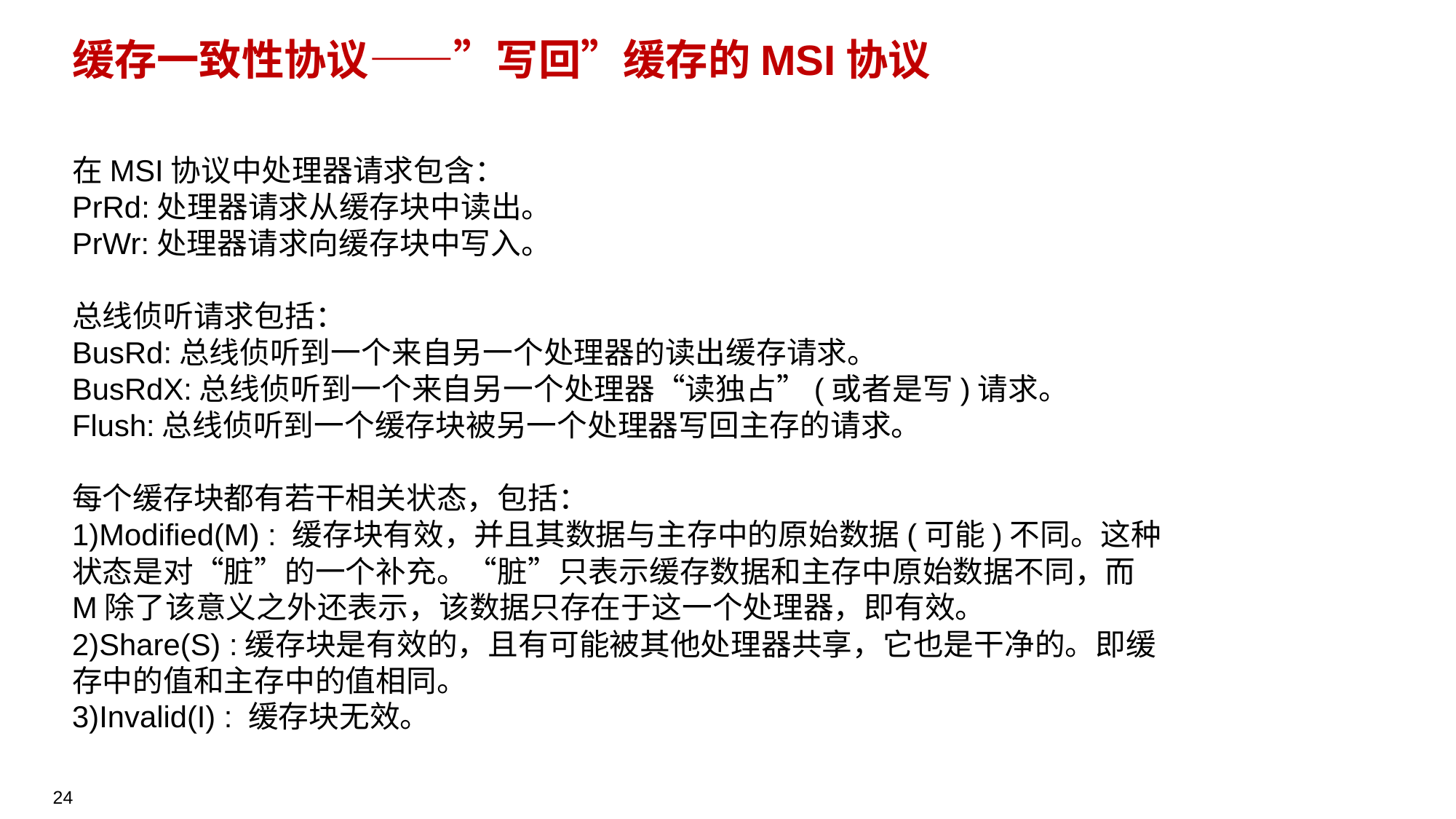

# 缓存一致性协议——”写回”缓存的MSI协议

在MSI协议中处理器请求包含：
PrRd:处理器请求从缓存块中读出。
PrWr:处理器请求向缓存块中写入。

总线侦听请求包括：
BusRd:总线侦听到一个来自另一个处理器的读出缓存请求。
BusRdX:总线侦听到一个来自另一个处理器“读独占”(或者是写)请求。
Flush:总线侦听到一个缓存块被另一个处理器写回主存的请求。

每个缓存块都有若干相关状态，包括：
1)Modified(M) : 缓存块有效，并且其数据与主存中的原始数据(可能)不同。这种状态是对“脏”的一个补充。“脏”只表示缓存数据和主存中原始数据不同，而M除了该意义之外还表示，该数据只存在于这一个处理器，即有效。
2)Share(S) :缓存块是有效的，且有可能被其他处理器共享，它也是干净的。即缓存中的值和主存中的值相同。
3)Invalid(I) : 缓存块无效。